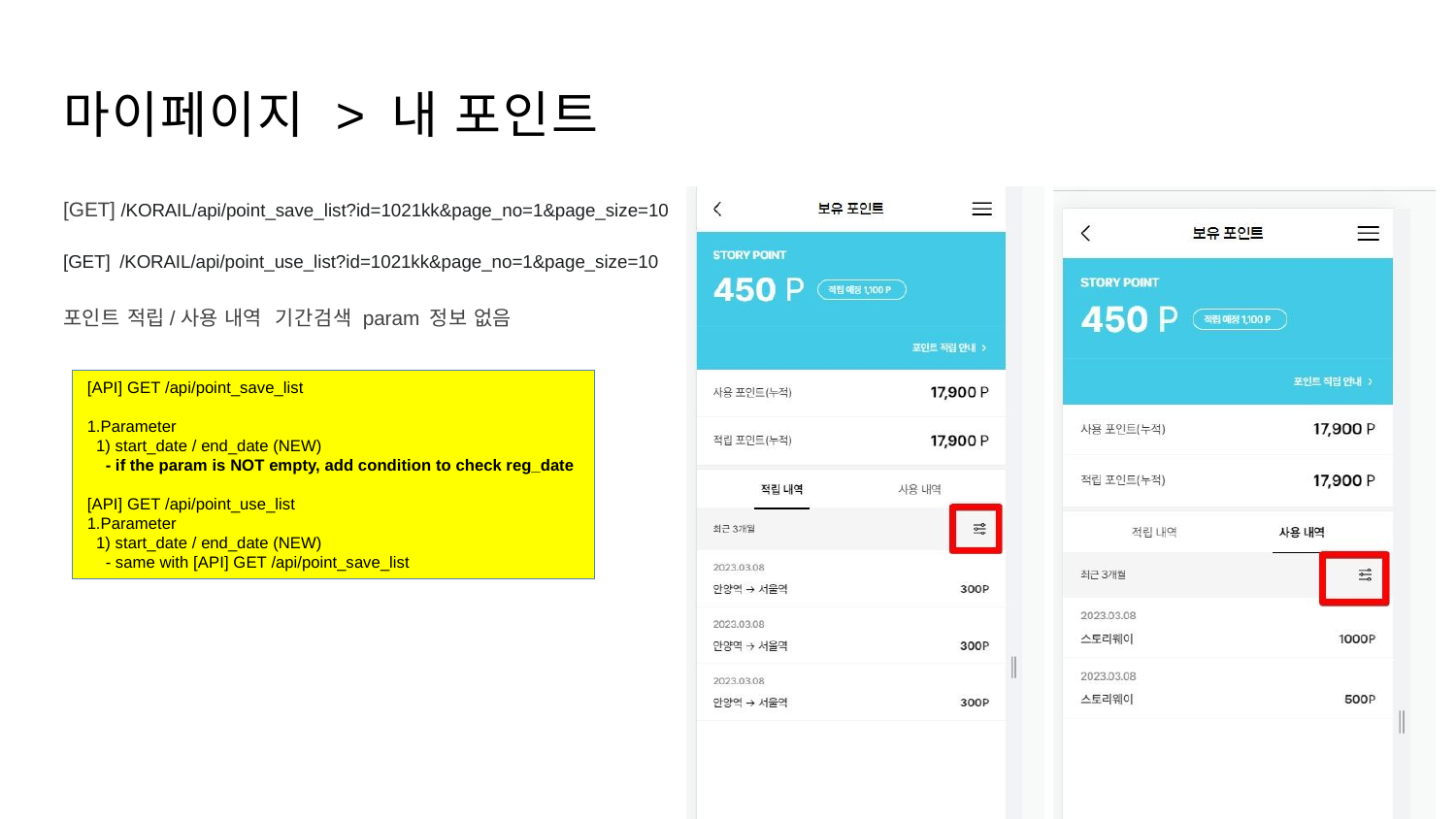

마이페이지 > 내 포인트

[GET] /KORAIL/api/point_save_list?id=1021kk&page_no=1&page_size=10

[GET] /KORAIL/api/point_use_list?id=1021kk&page_no=1&page_size=10
포인트 적립/사용 내역  기간검색 param 정보 없음
[API] GET /api/point_save_list

1.Parameter
  1) start_date / end_date (NEW)
    - if the param is NOT empty, add condition to check reg_date

[API] GET /api/point_use_list
1.Parameter
  1) start_date / end_date (NEW)
    - same with [API] GET /api/point_save_list